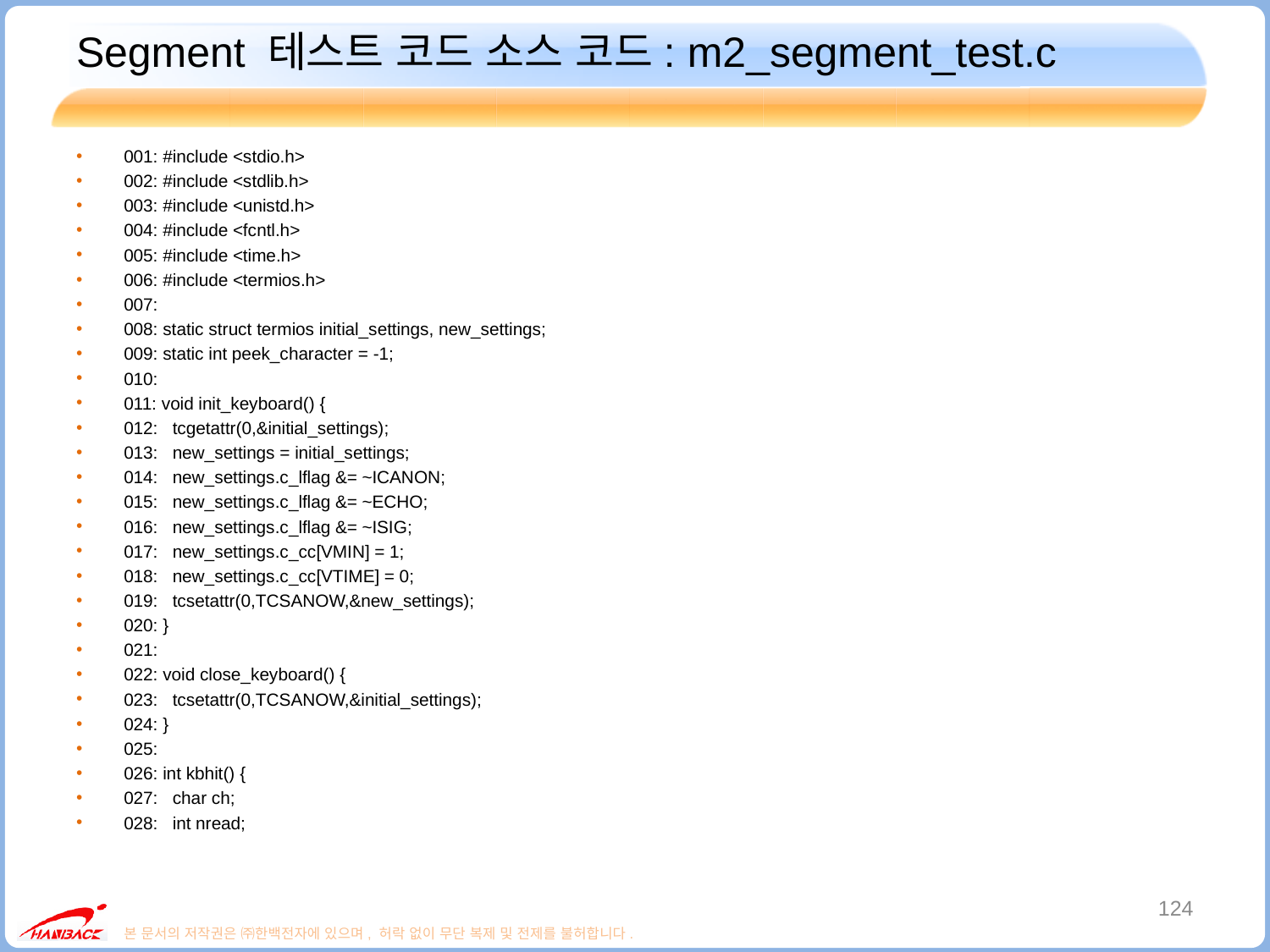

# Segment 테스트 코드 소스 코드: m2_segment_test.c
001: #include <stdio.h>
002: #include <stdlib.h>
003: #include <unistd.h>
004: #include <fcntl.h>
005: #include <time.h>
006: #include <termios.h>
007:
008: static struct termios initial_settings, new_settings;
009: static int peek_character = -1;
010:
011: void init_keyboard() {
012:   tcgetattr(0,&initial_settings);
013:   new_settings = initial_settings;
014:   new_settings.c_lflag &= ~ICANON;
015:   new_settings.c_lflag &= ~ECHO;
016:   new_settings.c_lflag &= ~ISIG;
017:   new_settings.c_cc[VMIN] = 1;
018:   new_settings.c_cc[VTIME] = 0;
019:   tcsetattr(0,TCSANOW,&new_settings);
020: }
021:
022: void close_keyboard() {
023:   tcsetattr(0,TCSANOW,&initial_settings);
024: }
025:
026: int kbhit() {
027:   char ch;
028:   int nread;
124